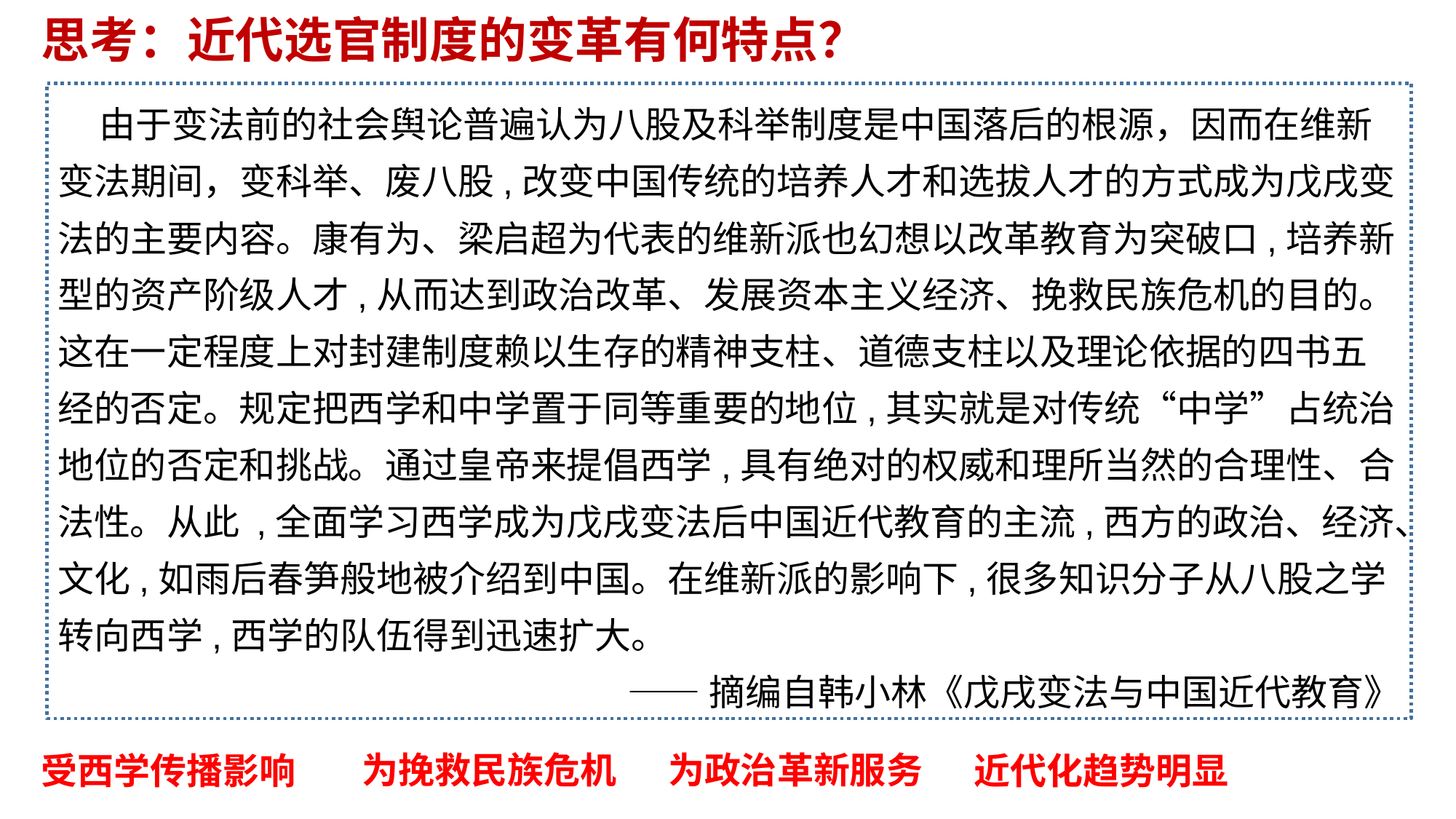

思考：近代选官制度的变革有何特点？
    由于变法前的社会舆论普遍认为八股及科举制度是中国落后的根源，因而在维新变法期间，变科举、废八股,改变中国传统的培养人才和选拔人才的方式成为戊戌变法的主要内容。康有为、梁启超为代表的维新派也幻想以改革教育为突破口,培养新型的资产阶级人才,从而达到政治改革、发展资本主义经济、挽救民族危机的目的。这在一定程度上对封建制度赖以生存的精神支柱、道德支柱以及理论依据的四书五经的否定。规定把西学和中学置于同等重要的地位,其实就是对传统“中学”占统治地位的否定和挑战。通过皇帝来提倡西学,具有绝对的权威和理所当然的合理性、合法性。从此 ,全面学习西学成为戊戌变法后中国近代教育的主流,西方的政治、经济、文化,如雨后春笋般地被介绍到中国。在维新派的影响下,很多知识分子从八股之学转向西学,西学的队伍得到迅速扩大。
——摘编自韩小林《戊戌变法与中国近代教育》
为政治革新服务
为挽救民族危机
受西学传播影响
近代化趋势明显